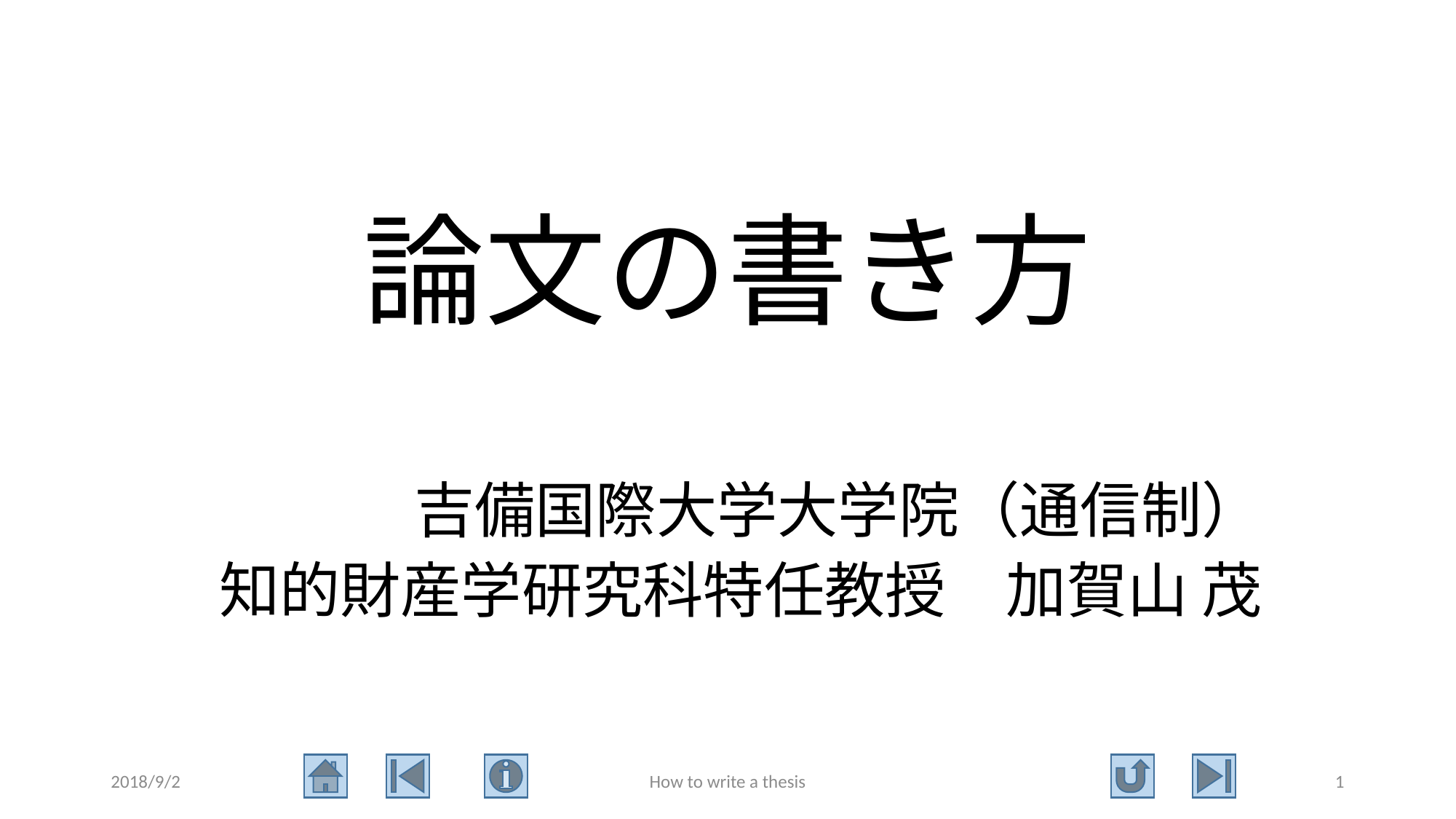

# 論文の書き方
吉備国際大学大学院（通信制）
知的財産学研究科特任教授　加賀山 茂
2018/9/2
How to write a thesis
1